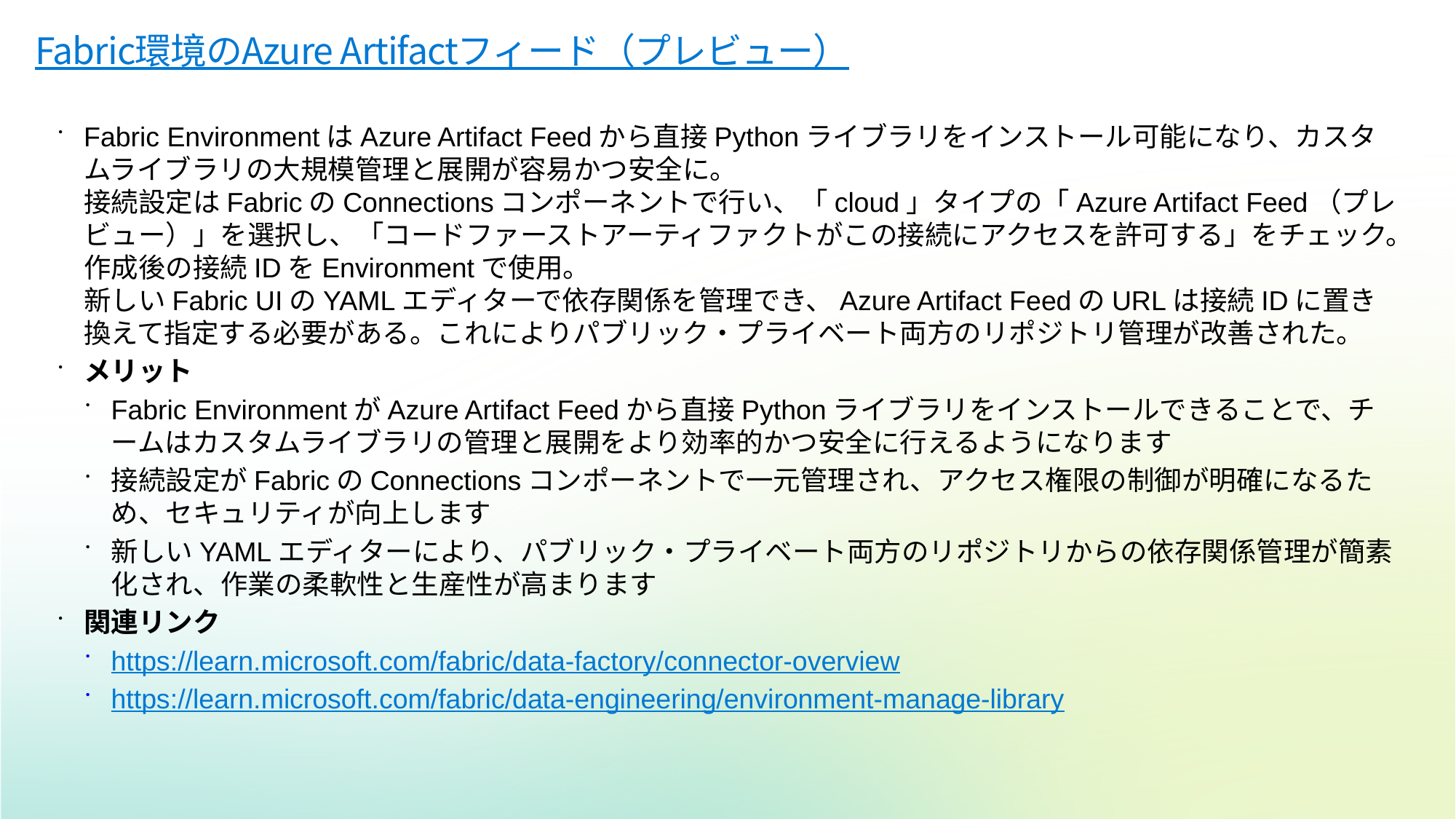

# Fabric環境のAzure Artifactフィード（プレビュー）
Fabric EnvironmentはAzure Artifact Feedから直接Pythonライブラリをインストール可能になり、カスタムライブラリの大規模管理と展開が容易かつ安全に。
接続設定はFabricのConnectionsコンポーネントで行い、「cloud」タイプの「Azure Artifact Feed（プレビュー）」を選択し、「コードファーストアーティファクトがこの接続にアクセスを許可する」をチェック。作成後の接続IDをEnvironmentで使用。
新しいFabric UIのYAMLエディターで依存関係を管理でき、Azure Artifact FeedのURLは接続IDに置き換えて指定する必要がある。これによりパブリック・プライベート両方のリポジトリ管理が改善された。
メリット
Fabric EnvironmentがAzure Artifact Feedから直接Pythonライブラリをインストールできることで、チームはカスタムライブラリの管理と展開をより効率的かつ安全に行えるようになります
接続設定がFabricのConnectionsコンポーネントで一元管理され、アクセス権限の制御が明確になるため、セキュリティが向上します
新しいYAMLエディターにより、パブリック・プライベート両方のリポジトリからの依存関係管理が簡素化され、作業の柔軟性と生産性が高まります
関連リンク
https://learn.microsoft.com/fabric/data-factory/connector-overview
https://learn.microsoft.com/fabric/data-engineering/environment-manage-library